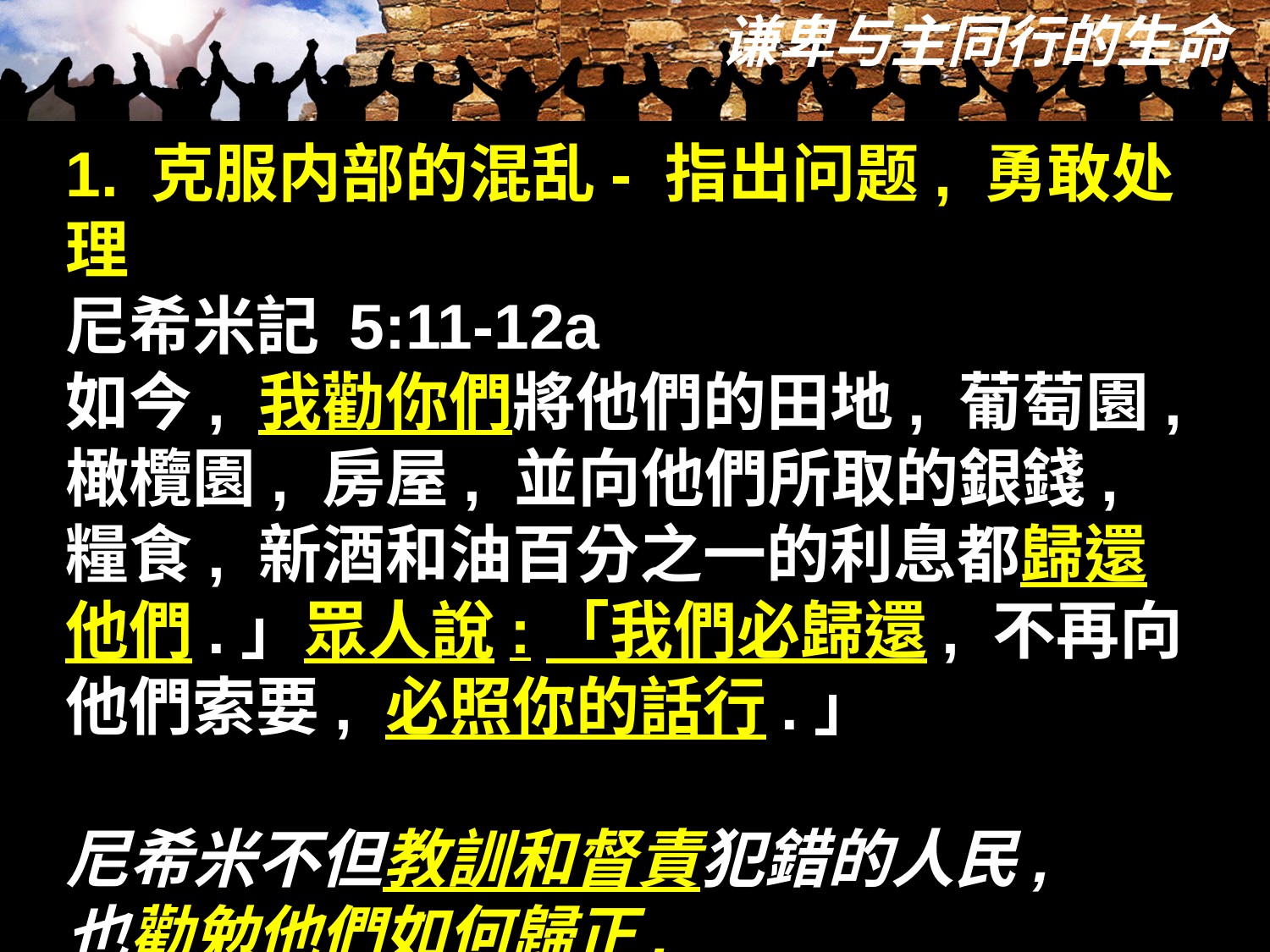

1. 克服内部的混乱- 指出问题, 勇敢处理
尼希米記 5:11-12a
如今, 我勸你們將他們的田地, 葡萄園, 橄欖園, 房屋, 並向他們所取的銀錢, 糧食, 新酒和油百分之一的利息都歸還他們.」眾人說:「我們必歸還, 不再向他們索要, 必照你的話行.」

尼希米不但教訓和督責犯錯的人民,
也勸勉他們如何歸正.